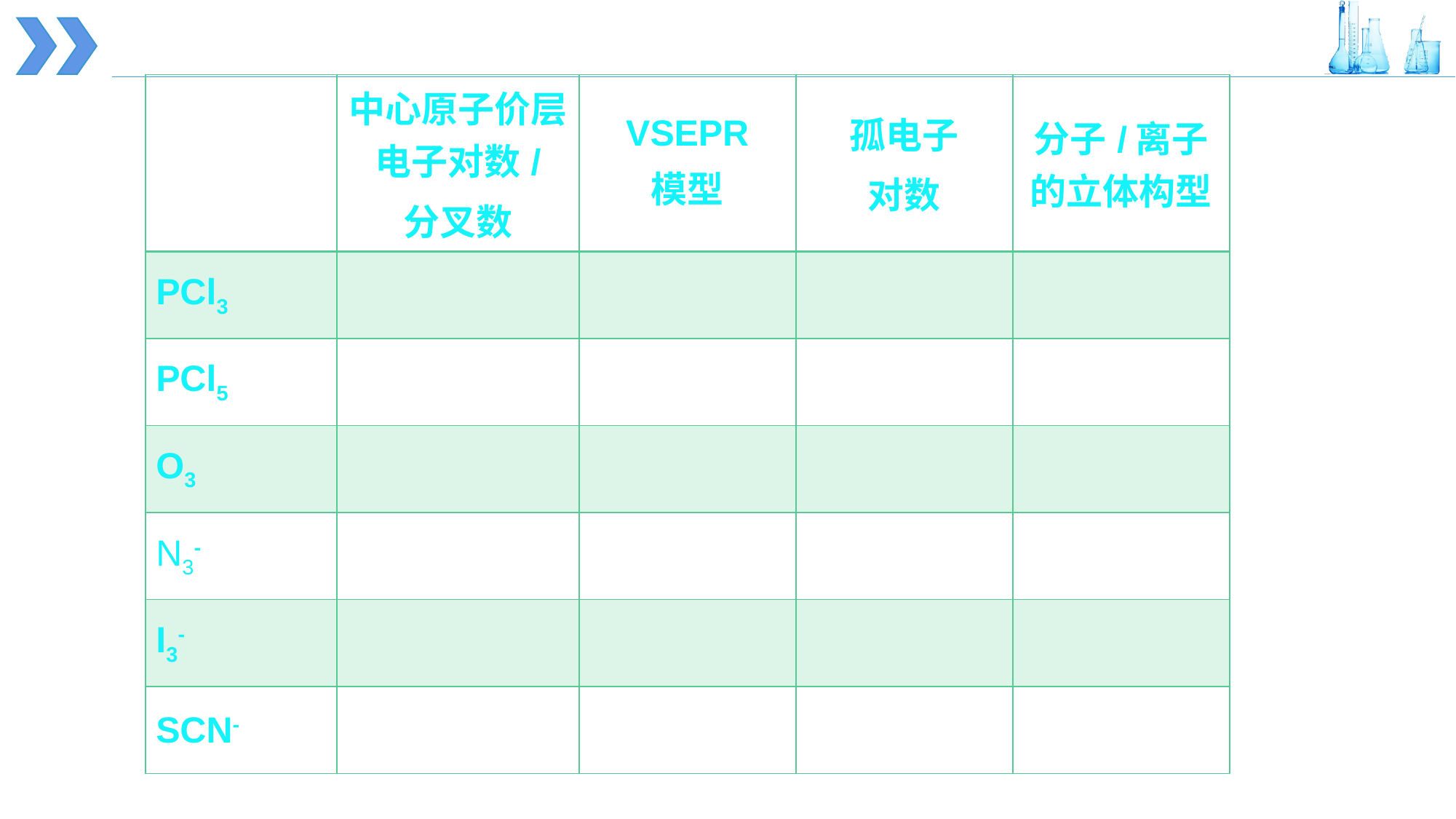

|  | 中心原子价层电子对数/ 分叉数 | VSEPR 模型 | 孤电子 对数 | 分子/离子的立体构型 |
| --- | --- | --- | --- | --- |
| PCl3 |  |  |  |  |
| PCl5 |  |  |  |  |
| O3 |  |  |  |  |
| N3- |  |  |  |  |
| I3- |  |  |  |  |
| SCN- |  |  |  |  |